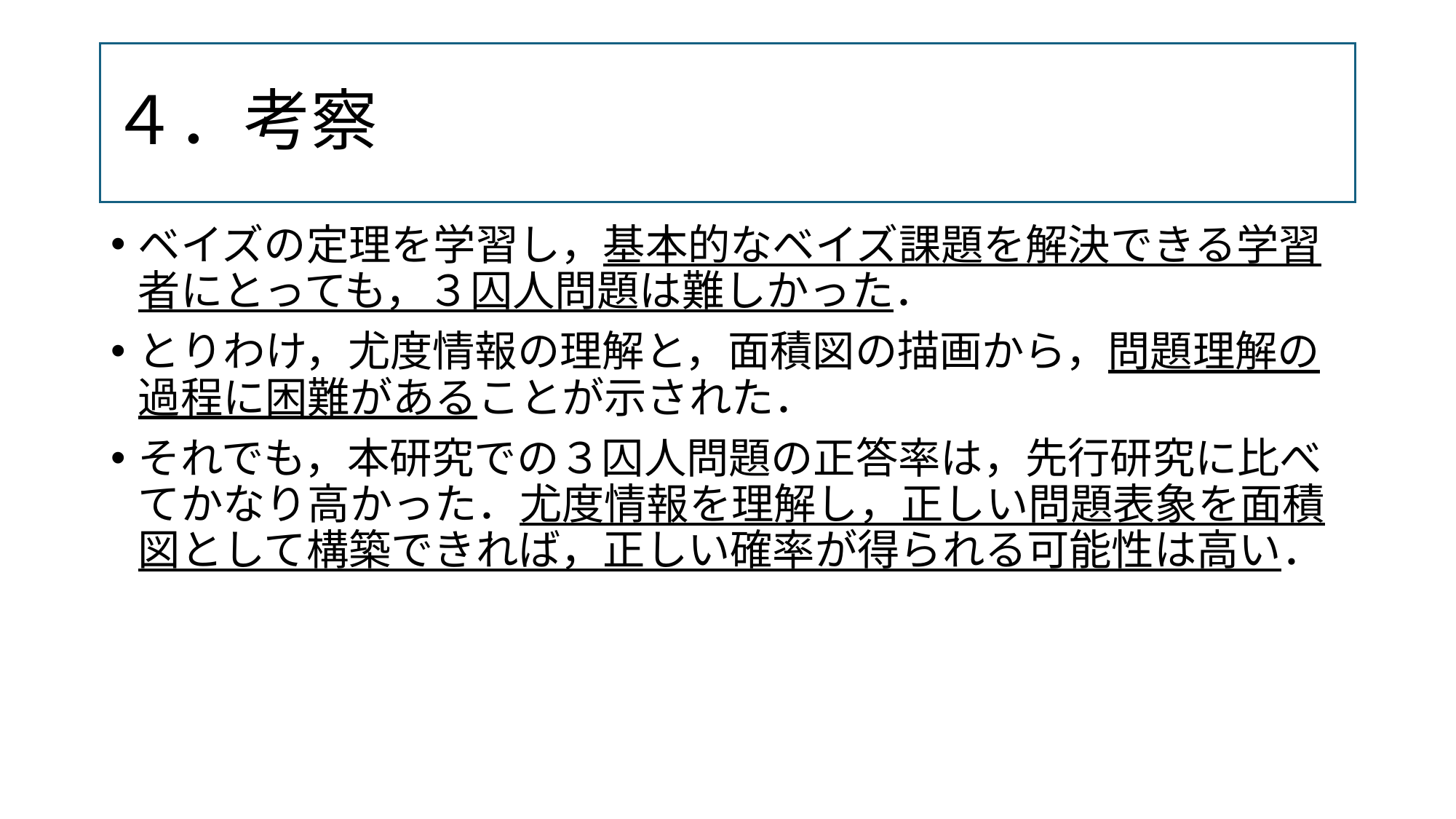

# ４．考察
ベイズの定理を学習し，基本的なベイズ課題を解決できる学習者にとっても，３囚人問題は難しかった．
とりわけ，尤度情報の理解と，面積図の描画から，問題理解の過程に困難があることが示された．
それでも，本研究での３囚人問題の正答率は，先行研究に比べてかなり高かった．尤度情報を理解し，正しい問題表象を面積図として構築できれば，正しい確率が得られる可能性は高い．